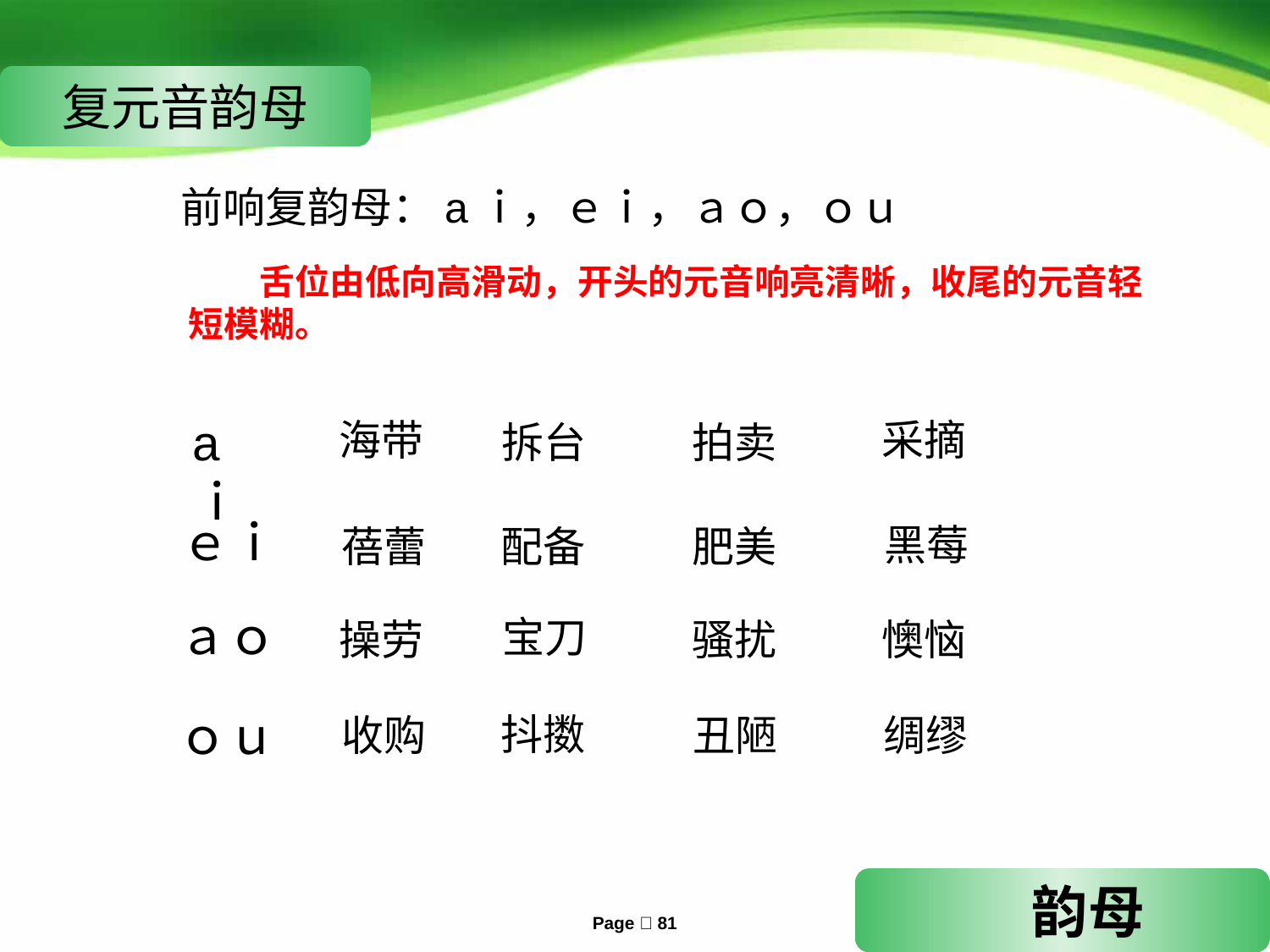

复元音韵母
前响复韵母：aｉ，ｅｉ，ａｏ，ｏｕ
　　舌位由低向高滑动，开头的元音响亮清晰，收尾的元音轻短模糊。
aｉ
海带
采摘
拆台
拍卖
ｅｉ
黑莓
配备
肥美
蓓蕾
ａｏ
宝刀
操劳
骚扰
懊恼
ｏｕ
抖擞
绸缪
丑陋
收购
   韵母